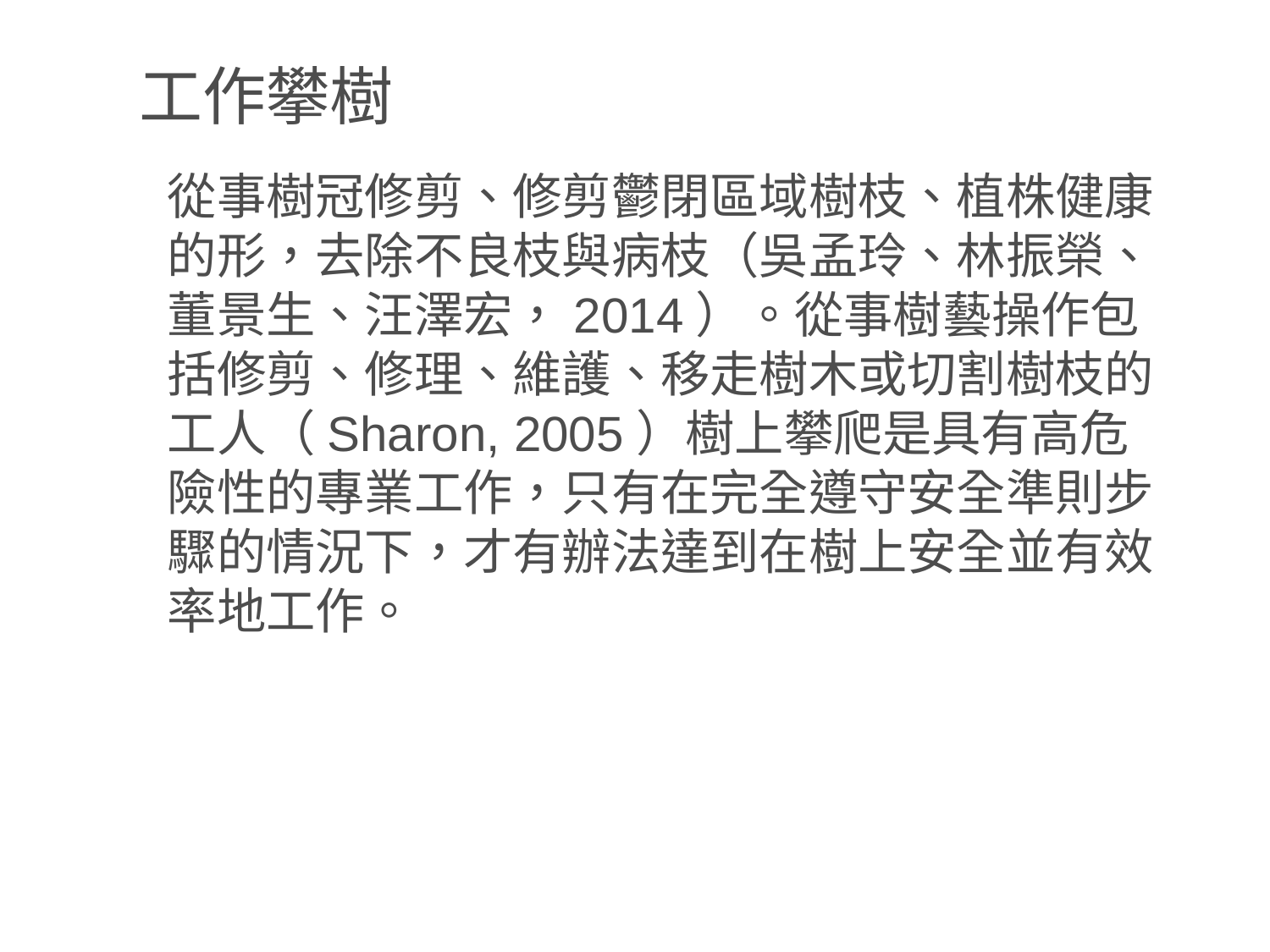

工作攀樹
從事樹冠修剪、修剪鬱閉區域樹枝、植株健康的形，去除不良枝與病枝（吳孟玲、林振榮、董景生、汪澤宏，2014）。從事樹藝操作包括修剪、修理、維護、移走樹木或切割樹枝的工人（Sharon, 2005）樹上攀爬是具有高危險性的專業工作，只有在完全遵守安全準則步驟的情況下，才有辦法達到在樹上安全並有效率地工作。